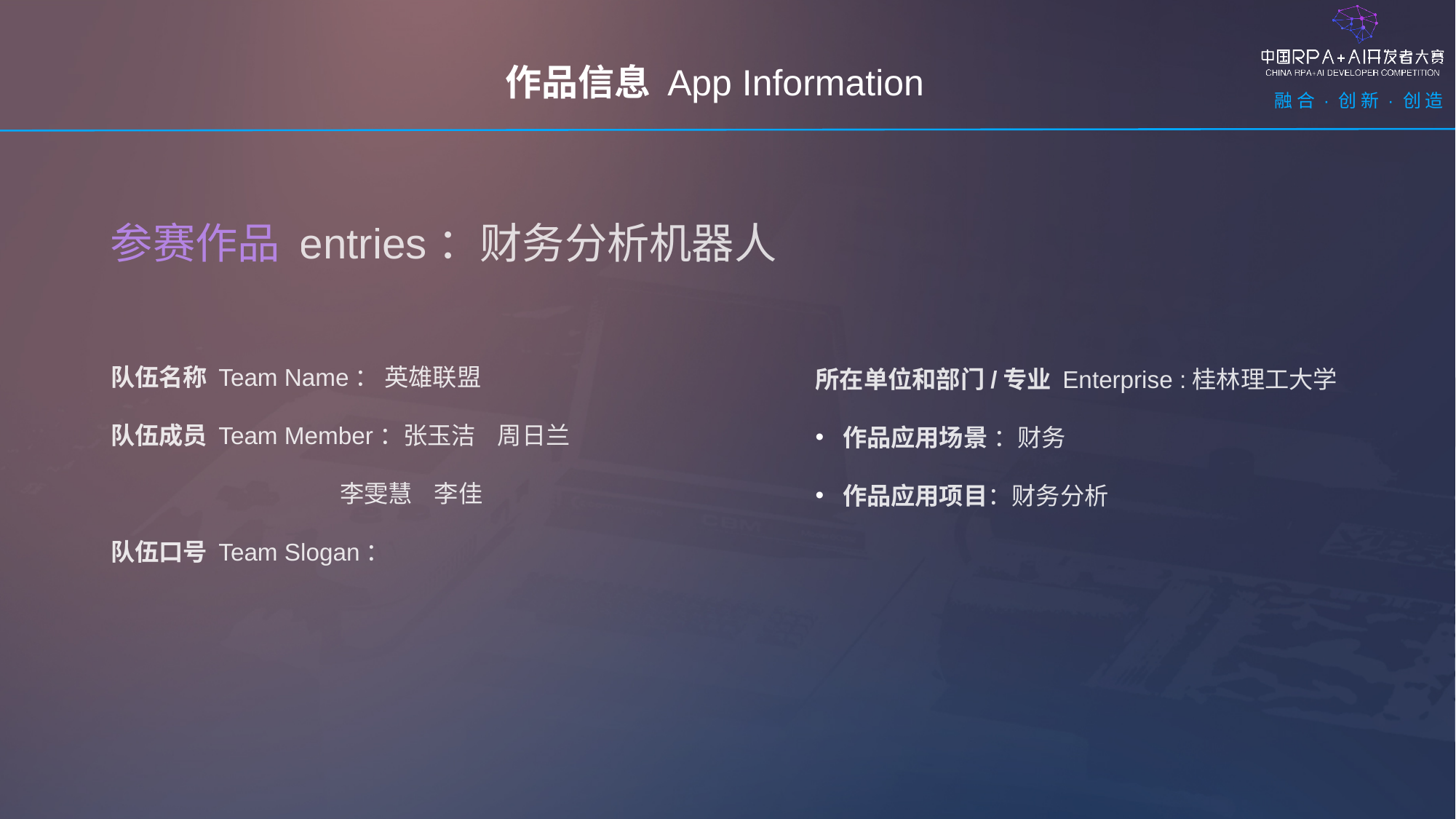

作品信息 App Information
参赛作品 entries：财务分析机器人
队伍名称 Team Name： 英雄联盟
队伍成员 Team Member：张玉洁    周日兰
                                         李雯慧    李佳
队伍口号 Team Slogan：

所在单位和部门/专业 Enterprise :桂林理工大学
作品应用场景 ：财务
作品应用项目：财务分析